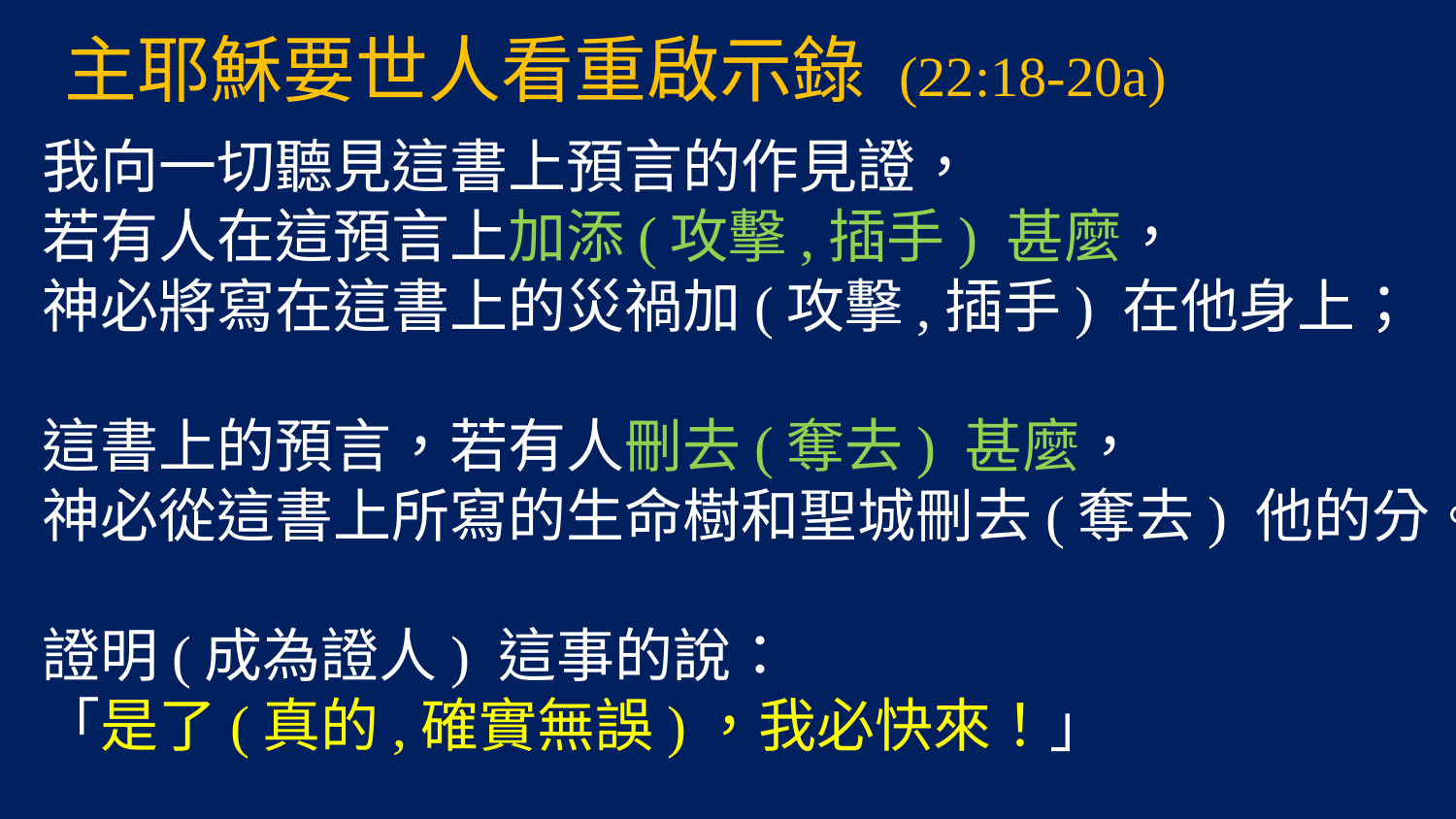

# 主耶穌要世人看重啟示錄 (22:18-20a)
我向一切聽見這書上預言的作見證，
若有人在這預言上加添(攻擊,插手) 甚麼，
神必將寫在這書上的災禍加(攻擊,插手) 在他身上；

這書上的預言，若有人刪去(奪去) 甚麼，
神必從這書上所寫的生命樹和聖城刪去(奪去) 他的分。

證明(成為證人) 這事的說：
「是了(真的,確實無誤)，我必快來！」